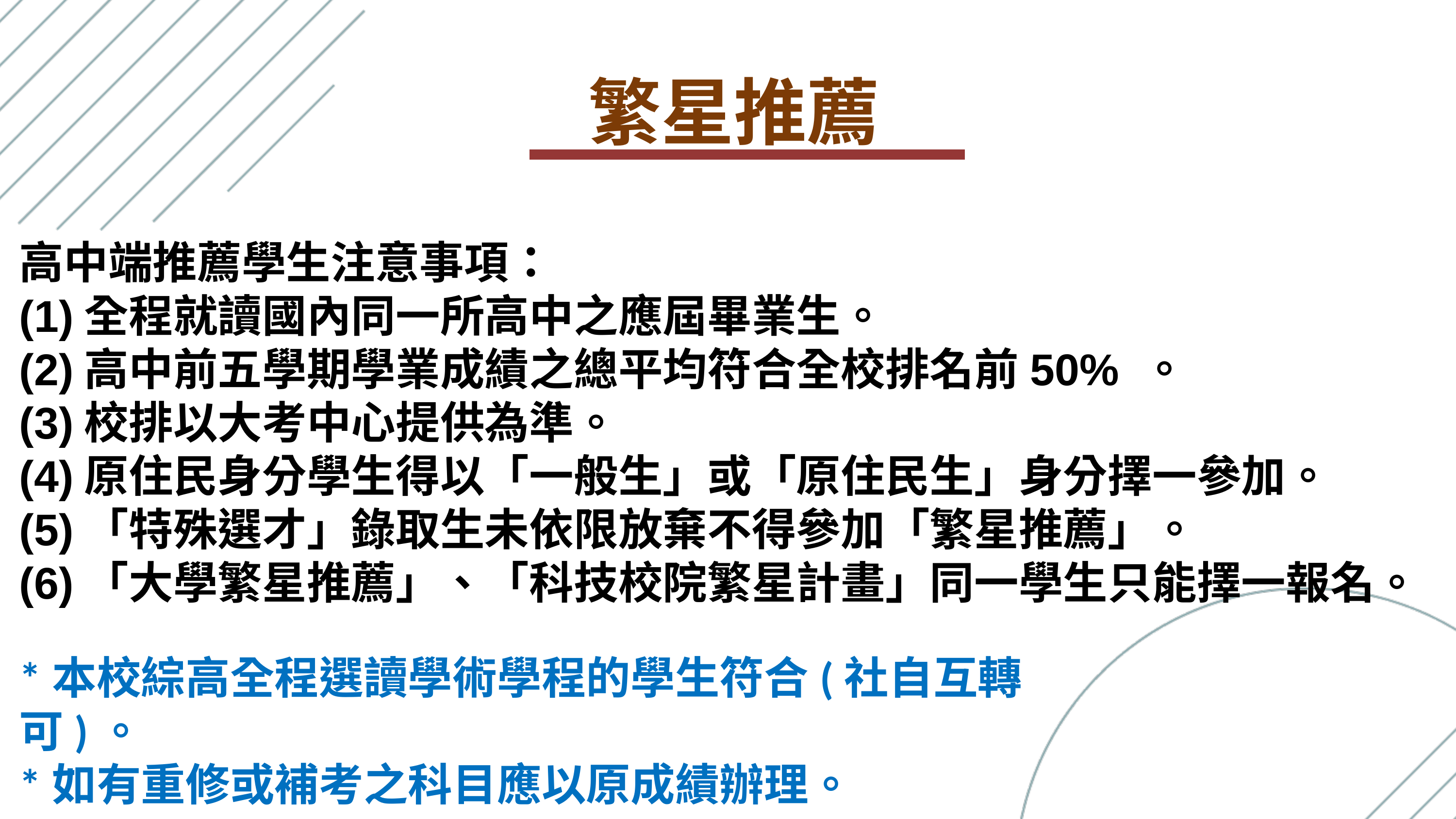

繁星推薦
高中端推薦學生注意事項：
(1)全程就讀國內同一所高中之應屆畢業生。
(2)高中前五學期學業成績之總平均符合全校排名前50% 。
(3)校排以大考中心提供為準。
(4)原住民身分學生得以「一般生」或「原住民生」身分擇一參加。
(5)「特殊選才」錄取生未依限放棄不得參加「繁星推薦」。
(6)「大學繁星推薦」、「科技校院繁星計畫」同一學生只能擇一報名。

*本校綜高全程選讀學術學程的學生符合(社自互轉可)。
*如有重修或補考之科目應以原成績辦理。